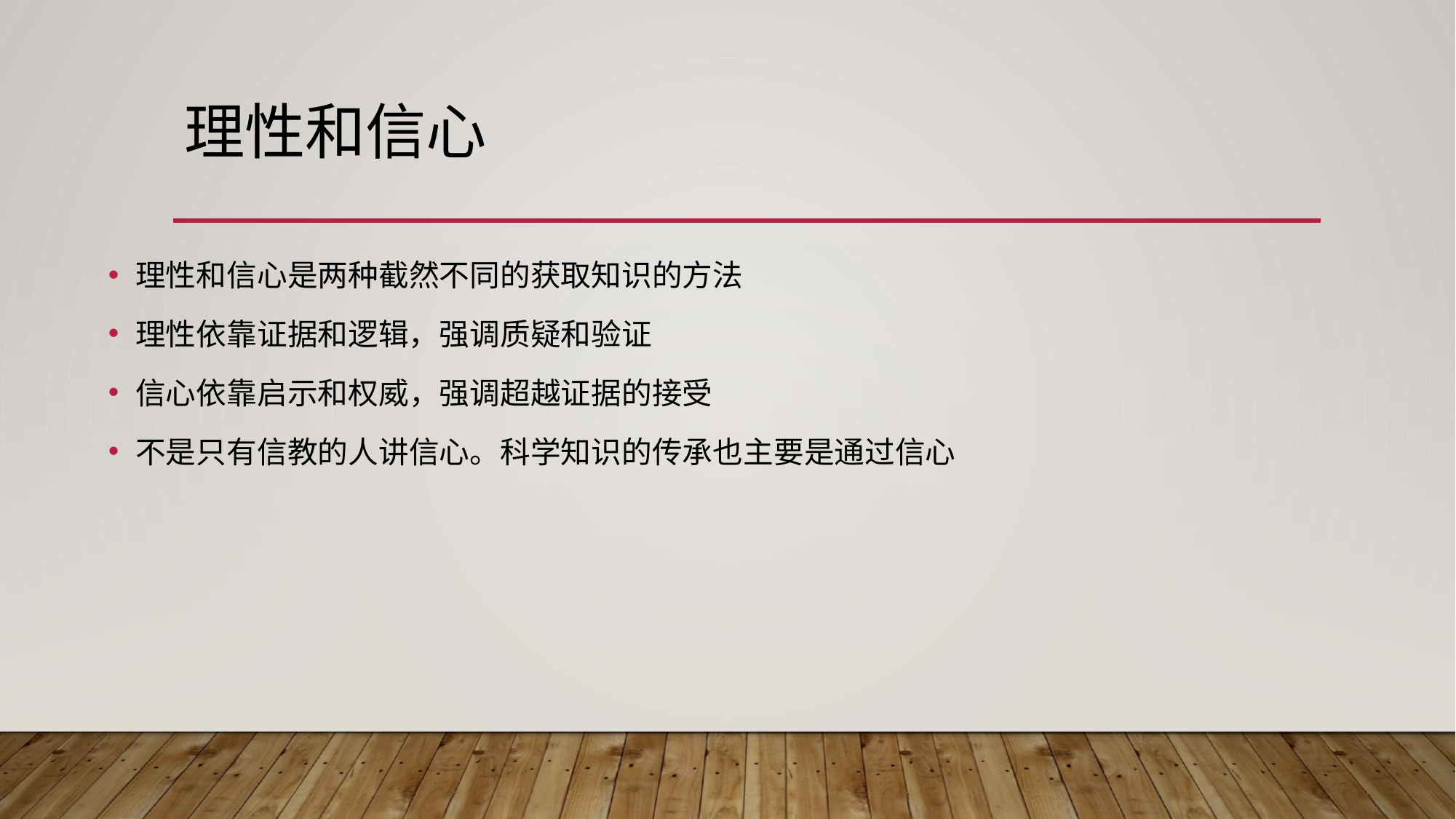

# 理性和信心
理性和信心是两种截然不同的获取知识的方法
理性依靠证据和逻辑，强调质疑和验证
信心依靠启示和权威，强调超越证据的接受
不是只有信教的人讲信心。科学知识的传承也主要是通过信心